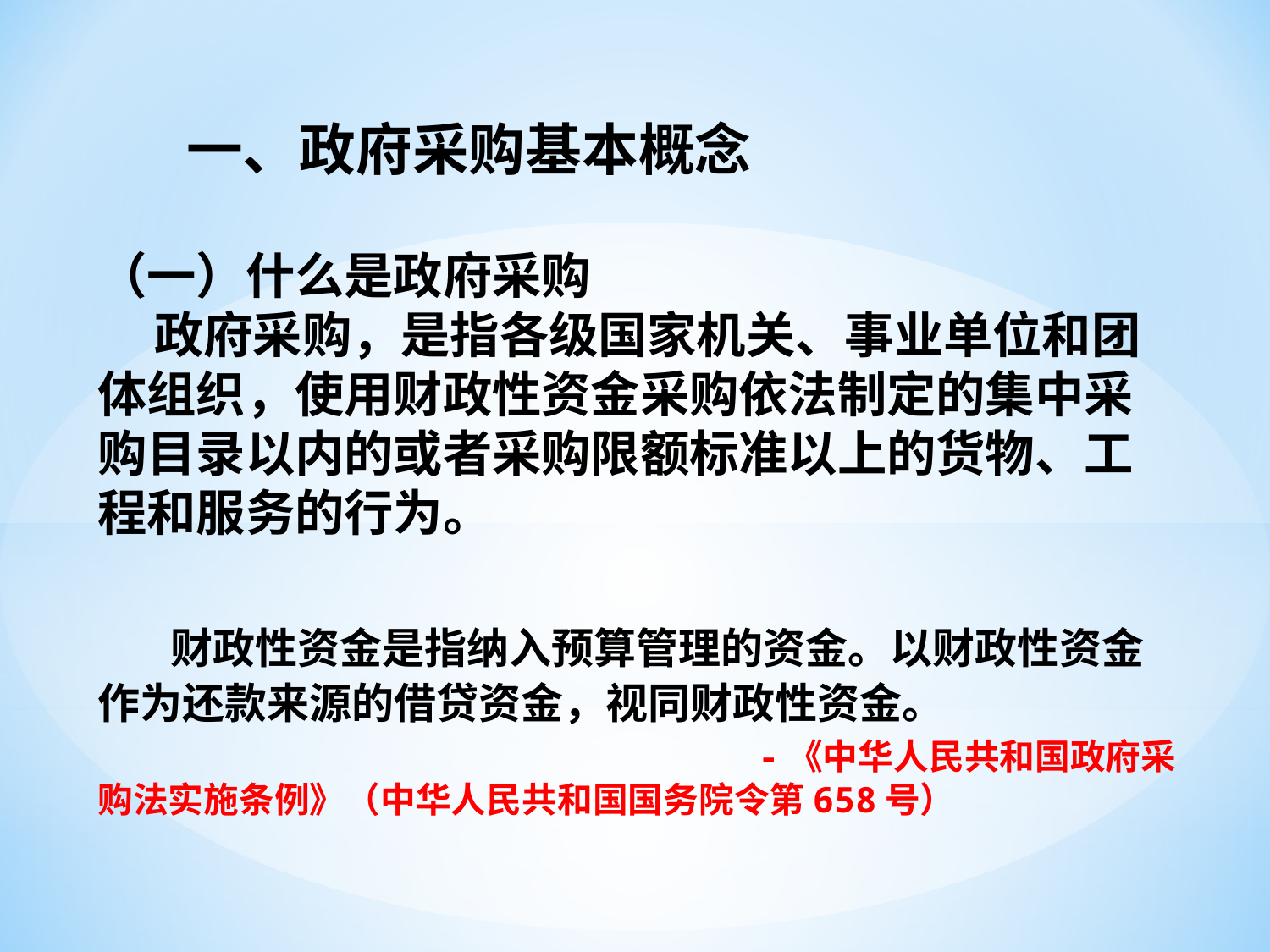

一、政府采购基本概念

（一）什么是政府采购
    政府采购，是指各级国家机关、事业单位和团体组织，使用财政性资金采购依法制定的集中采购目录以内的或者采购限额标准以上的货物、工程和服务的行为。

    财政性资金是指纳入预算管理的资金。以财政性资金作为还款来源的借贷资金，视同财政性资金。
                          -《中华人民共和国政府采购法实施条例》（中华人民共和国国务院令第658号）